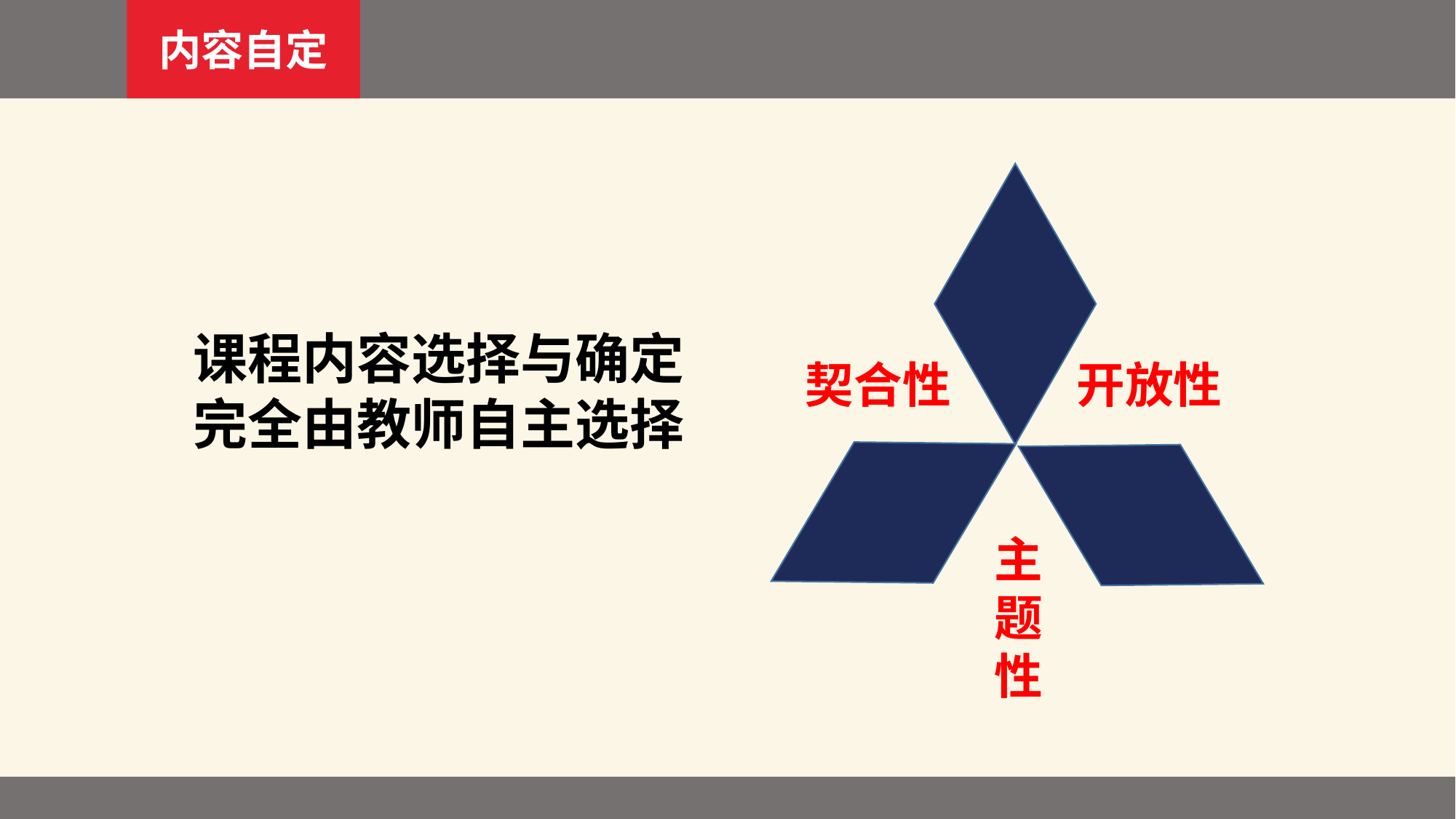

内容自定

课程内容选择与确定
完全由教师自主选择
契合性
开放性

主
题
性